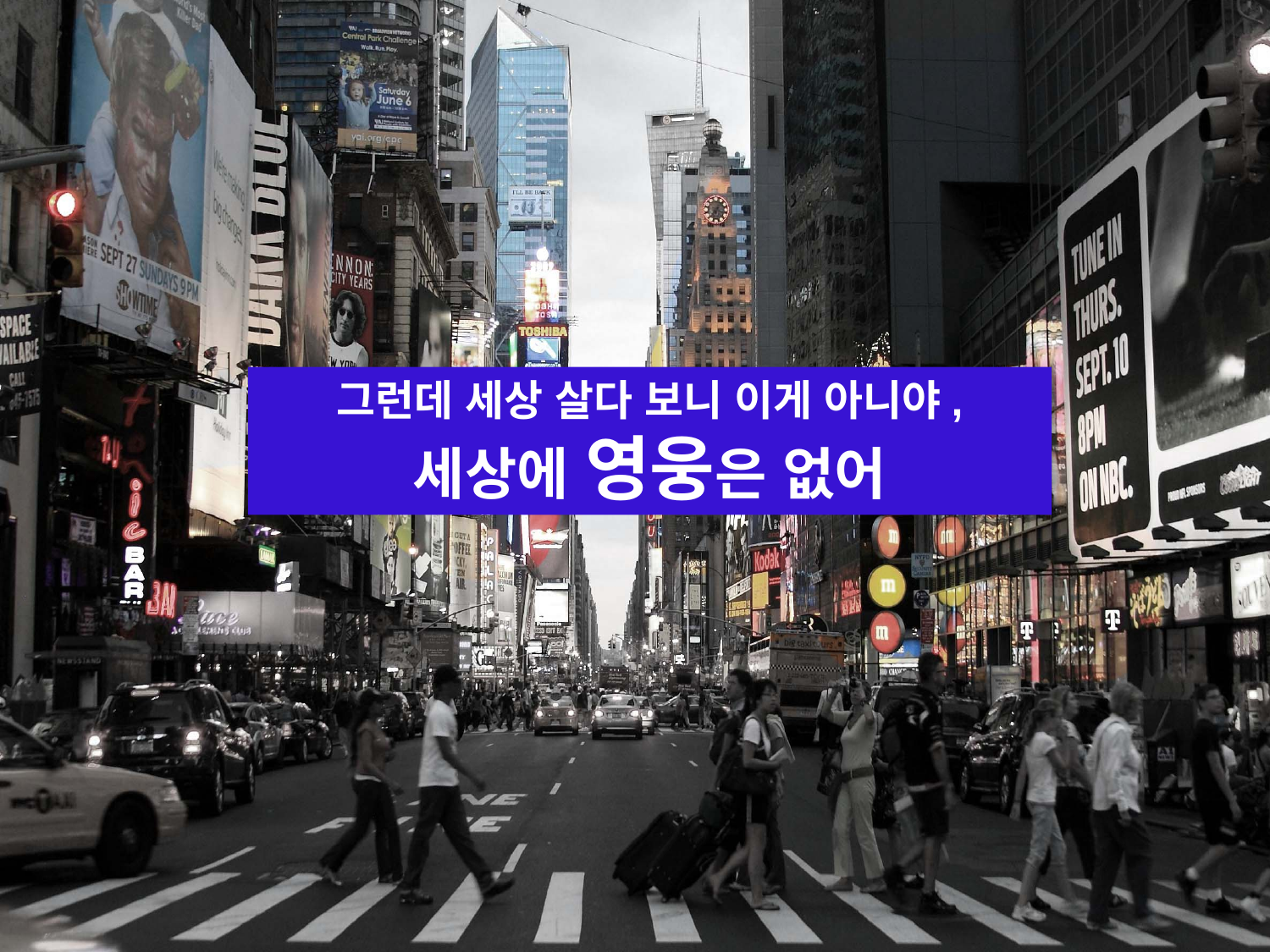

그런데 세상 살다 보니 이게 아니야,
세상에 영웅은 없어